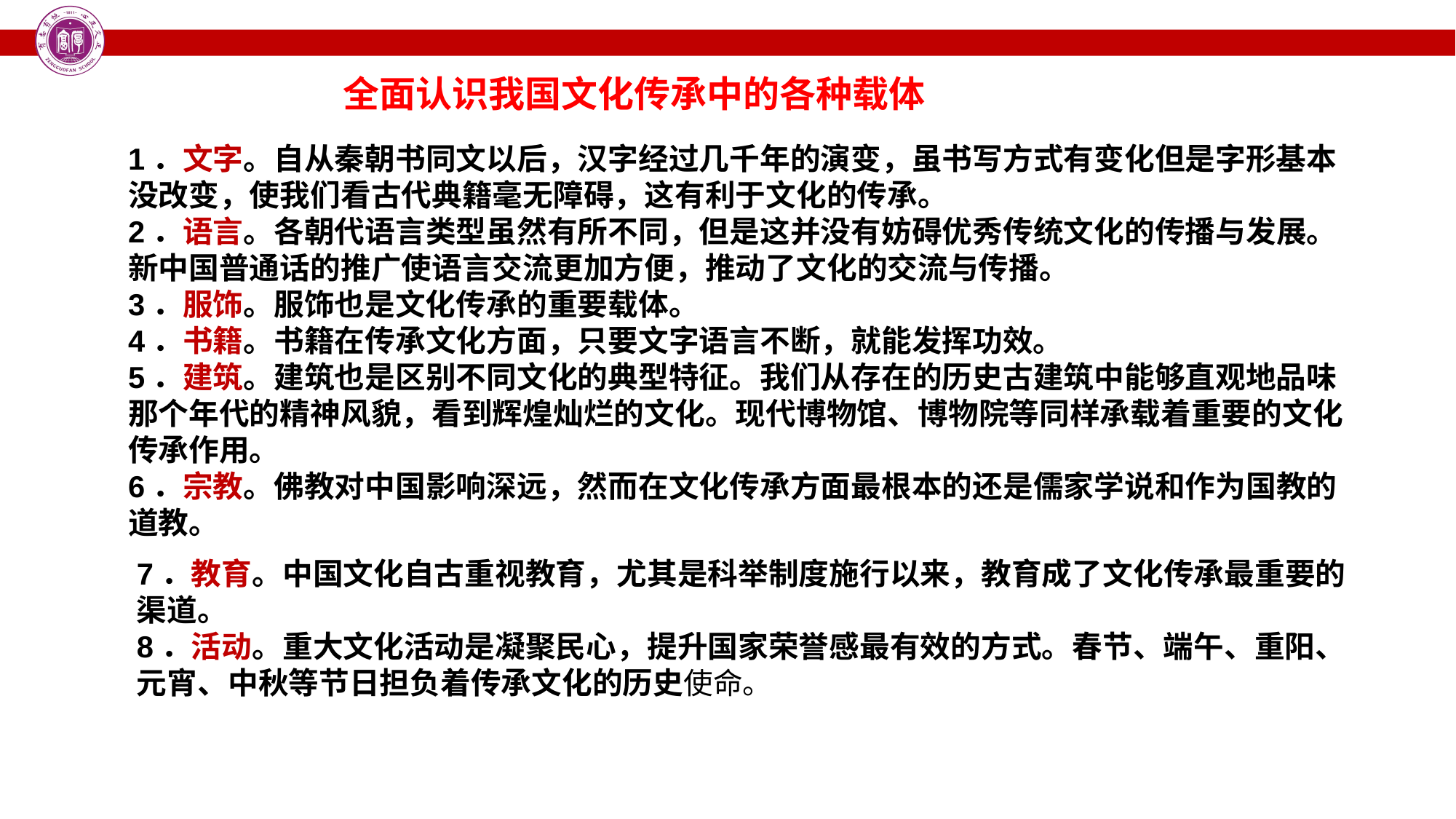

全面认识我国文化传承中的各种载体
1．文字。自从秦朝书同文以后，汉字经过几千年的演变，虽书写方式有变化但是字形基本没改变，使我们看古代典籍毫无障碍，这有利于文化的传承。
2．语言。各朝代语言类型虽然有所不同，但是这并没有妨碍优秀传统文化的传播与发展。新中国普通话的推广使语言交流更加方便，推动了文化的交流与传播。
3．服饰。服饰也是文化传承的重要载体。
4．书籍。书籍在传承文化方面，只要文字语言不断，就能发挥功效。
5．建筑。建筑也是区别不同文化的典型特征。我们从存在的历史古建筑中能够直观地品味那个年代的精神风貌，看到辉煌灿烂的文化。现代博物馆、博物院等同样承载着重要的文化传承作用。
6．宗教。佛教对中国影响深远，然而在文化传承方面最根本的还是儒家学说和作为国教的道教。
7．教育。中国文化自古重视教育，尤其是科举制度施行以来，教育成了文化传承最重要的渠道。
8．活动。重大文化活动是凝聚民心，提升国家荣誉感最有效的方式。春节、端午、重阳、元宵、中秋等节日担负着传承文化的历史使命。